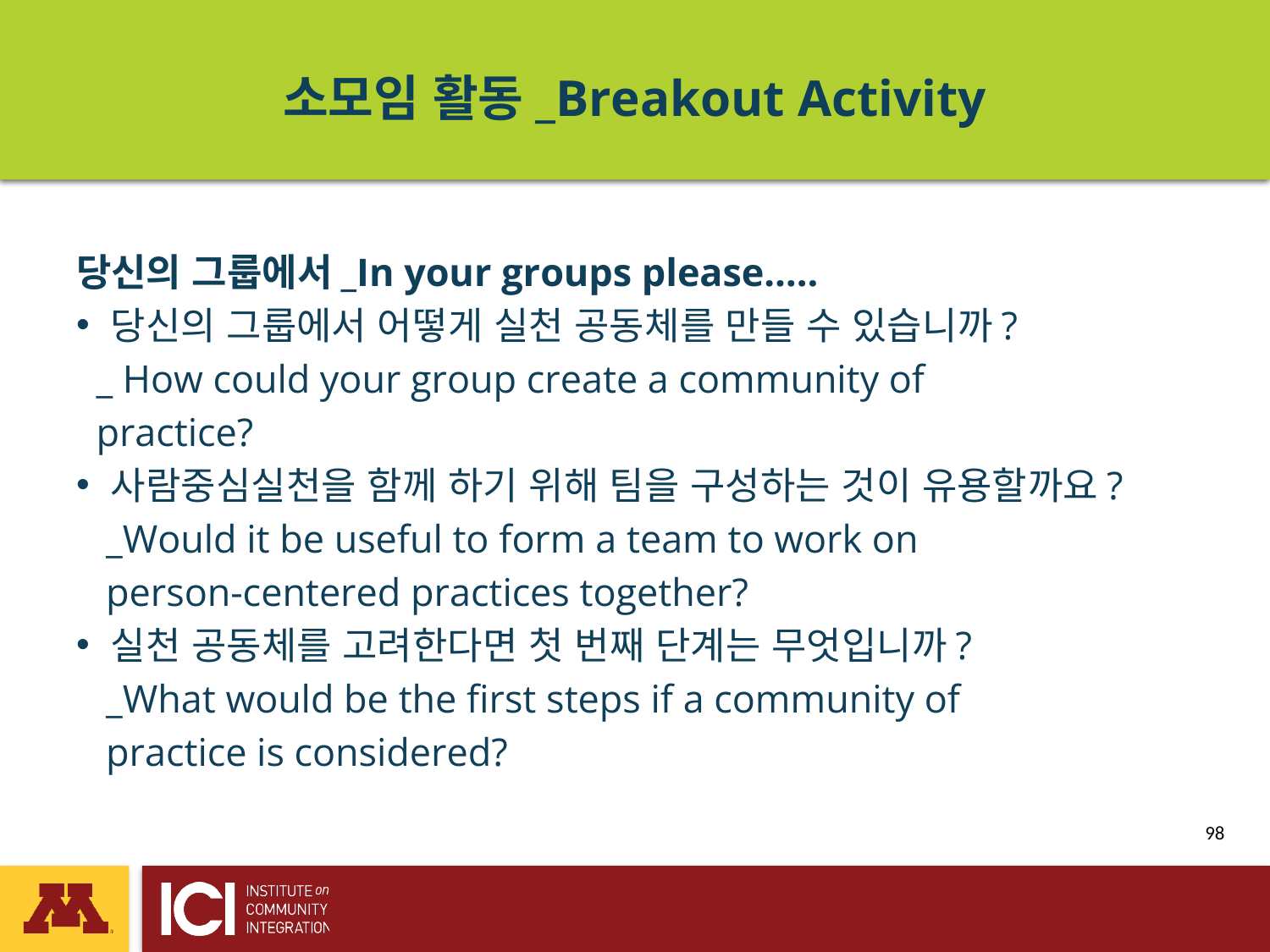

# 소모임 활동_Breakout Activity
당신의 그룹에서_In your groups please…..
당신의 그룹에서 어떻게 실천 공동체를 만들 수 있습니까?
  _ How could your group create a community of
  practice?
사람중심실천을 함께 하기 위해 팀을 구성하는 것이 유용할까요?
   _Would it be useful to form a team to work on
   person-centered practices together?
실천 공동체를 고려한다면 첫 번째 단계는 무엇입니까?
   _What would be the first steps if a community of
   practice is considered?

                                                                                                                                                                                                                                                                     98